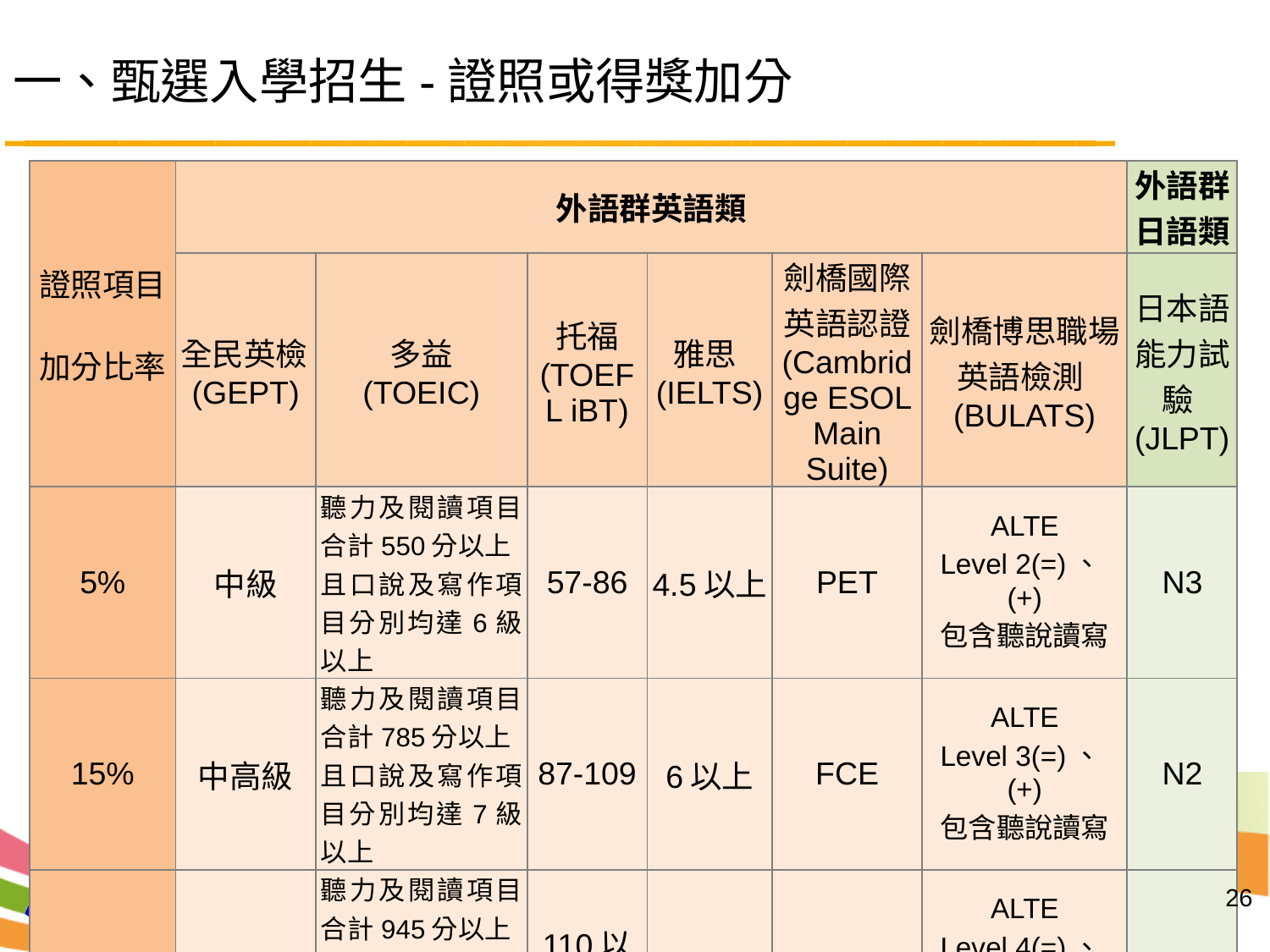

# 一、甄選入學招生-證照或得獎加分
| 證照項目   加分比率 | 外語群英語類 |  |  |  |  |  | 外語群日語類 |
| --- | --- | --- | --- | --- | --- | --- | --- |
|  | 全民英檢(GEPT) | 多益 (TOEIC) | 托福 (TOEFL iBT) | 雅思(IELTS) | 劍橋國際英語認證 (Cambridge ESOL Main Suite) | 劍橋博思職場 英語檢測(BULATS) | 日本語能力試驗(JLPT) |
| 5% | 中級 | 聽力及閱讀項目合計550分以上 且口說及寫作項目分別均達6級以上 | 57-86 | 4.5以上 | PET | ALTE Level 2(=)、(+) 包含聽說讀寫 | N3 |
| 15% | 中高級 | 聽力及閱讀項目合計785分以上 且口說及寫作項目分別均達7級以上 | 87-109 | 6以上 | FCE | ALTE Level 3(=)、(+) 包含聽說讀寫 | N2 |
| 25% | 高級 | 聽力及閱讀項目合計945分以上 且口說及寫作項目分別均達8級以上 | 110以上 | 7以上 | CAE | ALTE Level 4(=)、(+) 包含聽說讀寫 | N1 |
26